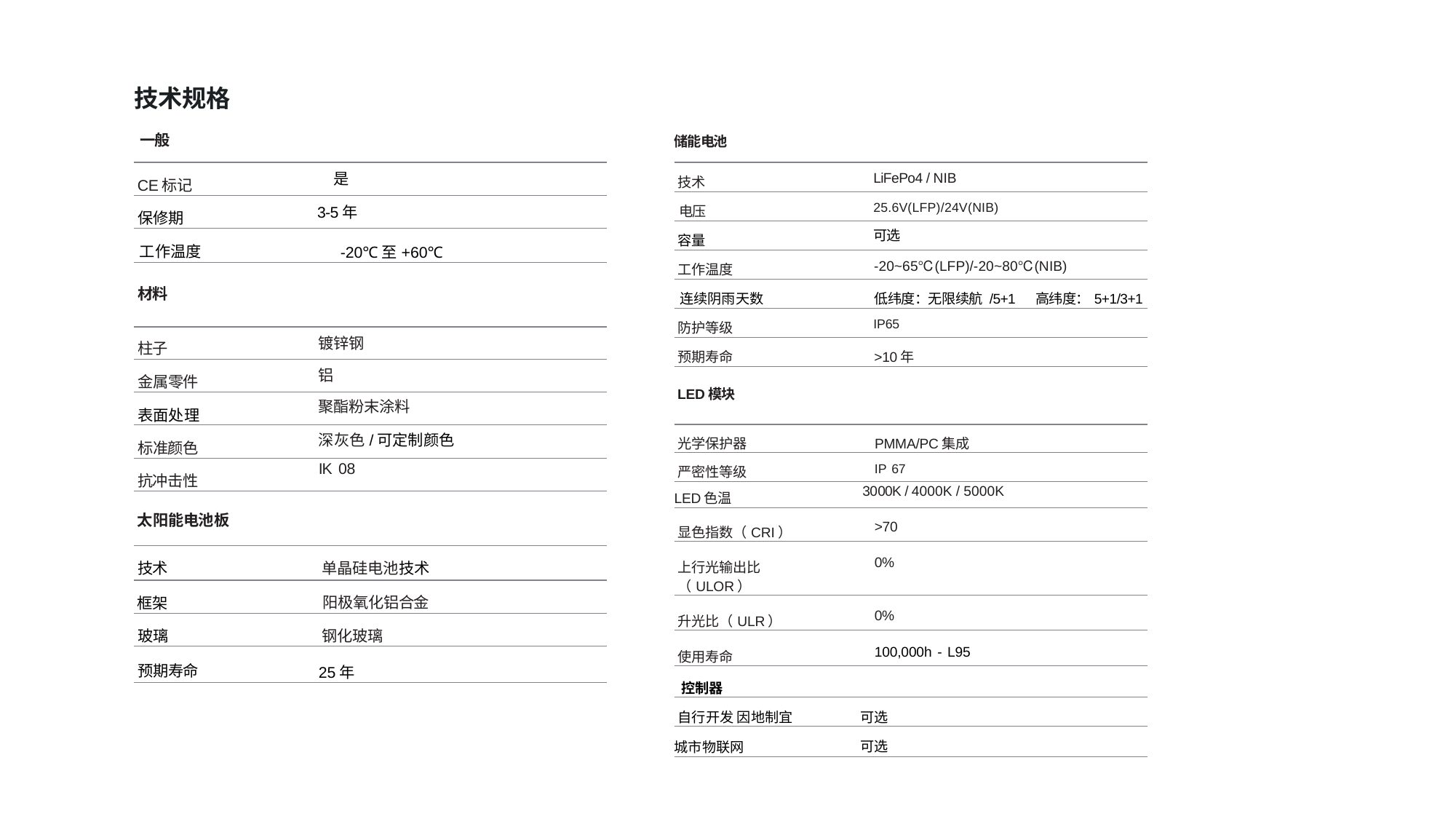

技术规格

一般
储能电池
| CE标记 |  | 是 |
| --- | --- | --- |
| 保修期 | 3-5年 |  |
| 工作温度 | -20℃至+60℃ |  |
| 材料 |  |  |
| 柱子 |  | 镀锌钢 |
| 金属零件 |  | 铝 |
| 表面处理 |  | 聚酯粉末涂料 |
| 标准颜色 |  | 深灰色/可定制颜色 |
| 抗冲击性 |  | IK 08 |
| 太阳能电池板 |  |  |
| 技术 |  | 单晶硅电池技术 |
| 框架 |  | 阳极氧化铝合金 |
| 玻璃 |  | 钢化玻璃 |
| 预期寿命 |  | 25年 |
| 技术 | LiFePo4 / NIB |  |
| --- | --- | --- |
| 电压 | 25.6V(LFP)/24V(NIB) |  |
| 容量 | 可选 |  |
| 工作温度 | -20~65℃(LFP)/-20~80℃(NIB) |  |
| 连续阴雨天数 | 低纬度：无限续航 /5+1 高纬度：5+1/3+1 |  |
| 防护等级 | IP65 |  |
| 预期寿命 | >10年 |  |
| LED模块 |  |  |
| 光学保护器 |  | PMMA/PC集成 |
| 严密性等级 |  | IP 67 |
| LED色温 |  | 3000K / 4000K / 5000K |
| 显色指数（CRI） |  | >70 |
| 上行光输出比（ULOR） |  | 0% |
| 升光比（ULR） |  | 0% |
| 使用寿命 |  | 100,000h - L95 |
| 控制器 |  |  |
| 自行开发 因地制宜 | 可选 |  |
| 城市物联网 | 可选 |  |